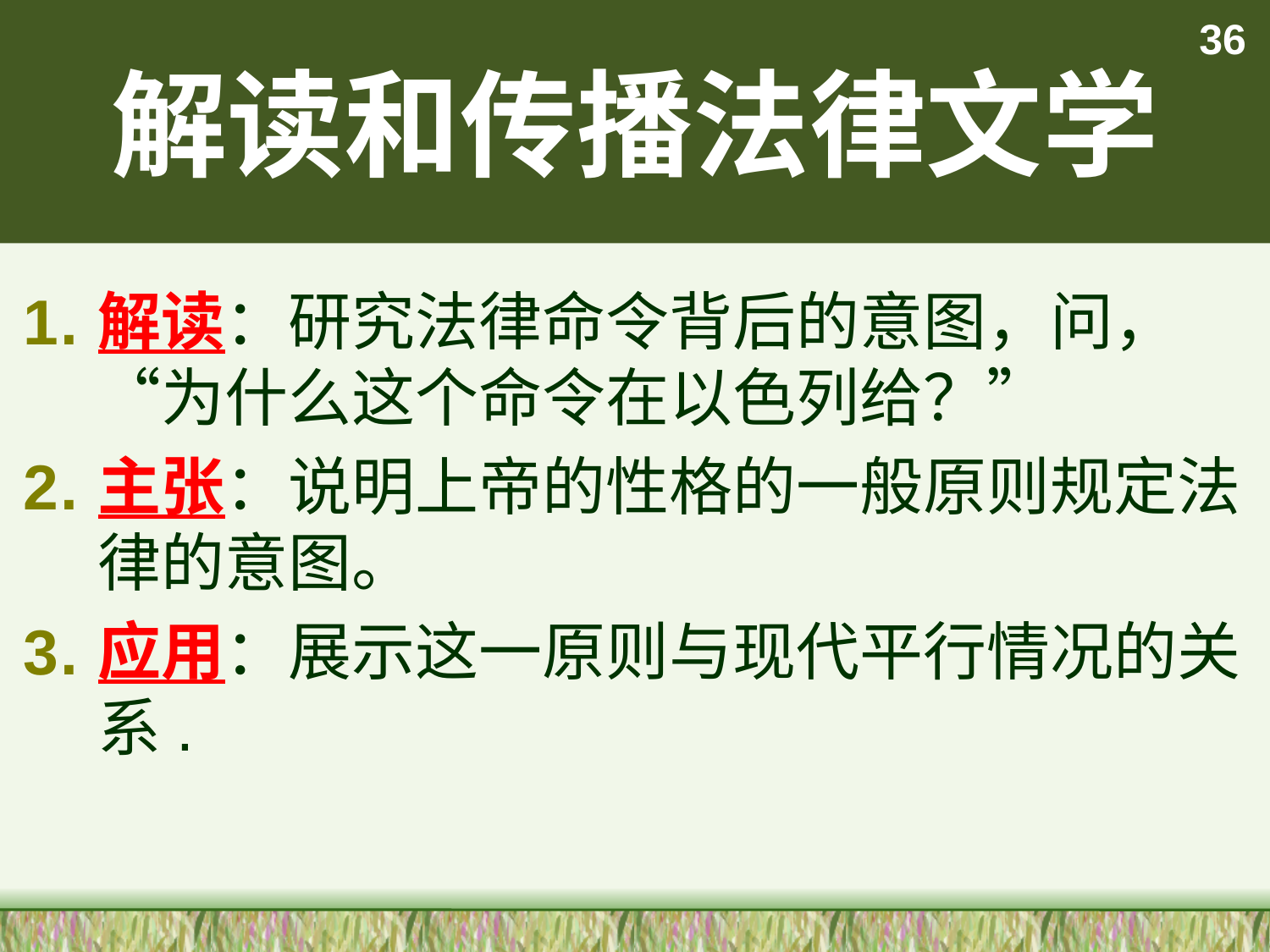

# 解读和传播法律文学
36
解读：研究法律命令背后的意图，问，“为什么这个命令在以色列给？”
主张：说明上帝的性格的一般原则规定法律的意图。
应用：展示这一原则与现代平行情况的关系.